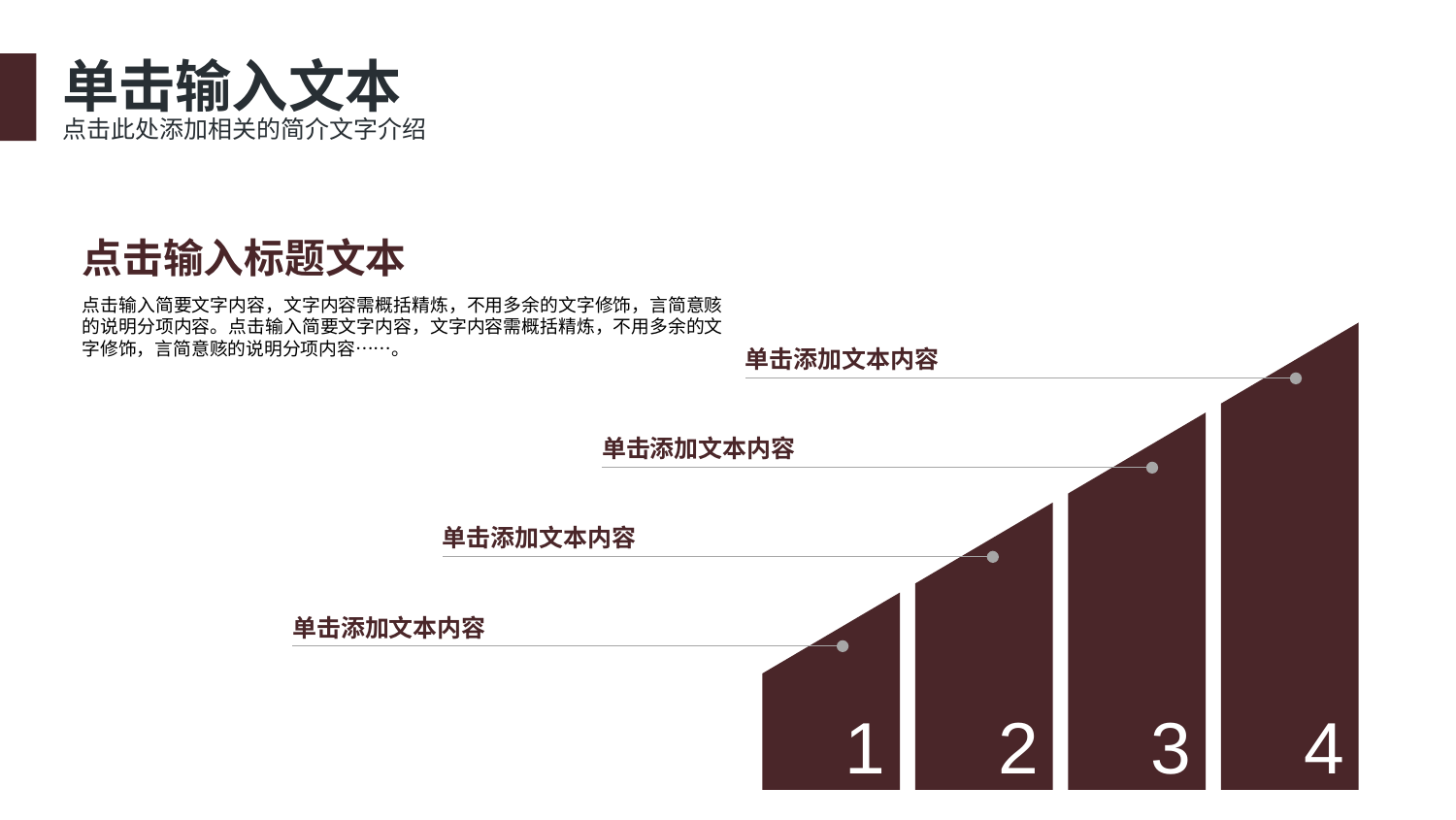

单击输入文本

点击此处添加相关的简介文字介绍
点击输入标题文本
点击输入简要文字内容，文字内容需概括精炼，不用多余的文字修饰，言简意赅的说明分项内容。点击输入简要文字内容，文字内容需概括精炼，不用多余的文字修饰，言简意赅的说明分项内容……。

单击添加文本内容
单击添加文本内容
单击添加文本内容
单击添加文本内容
1
2
3
4